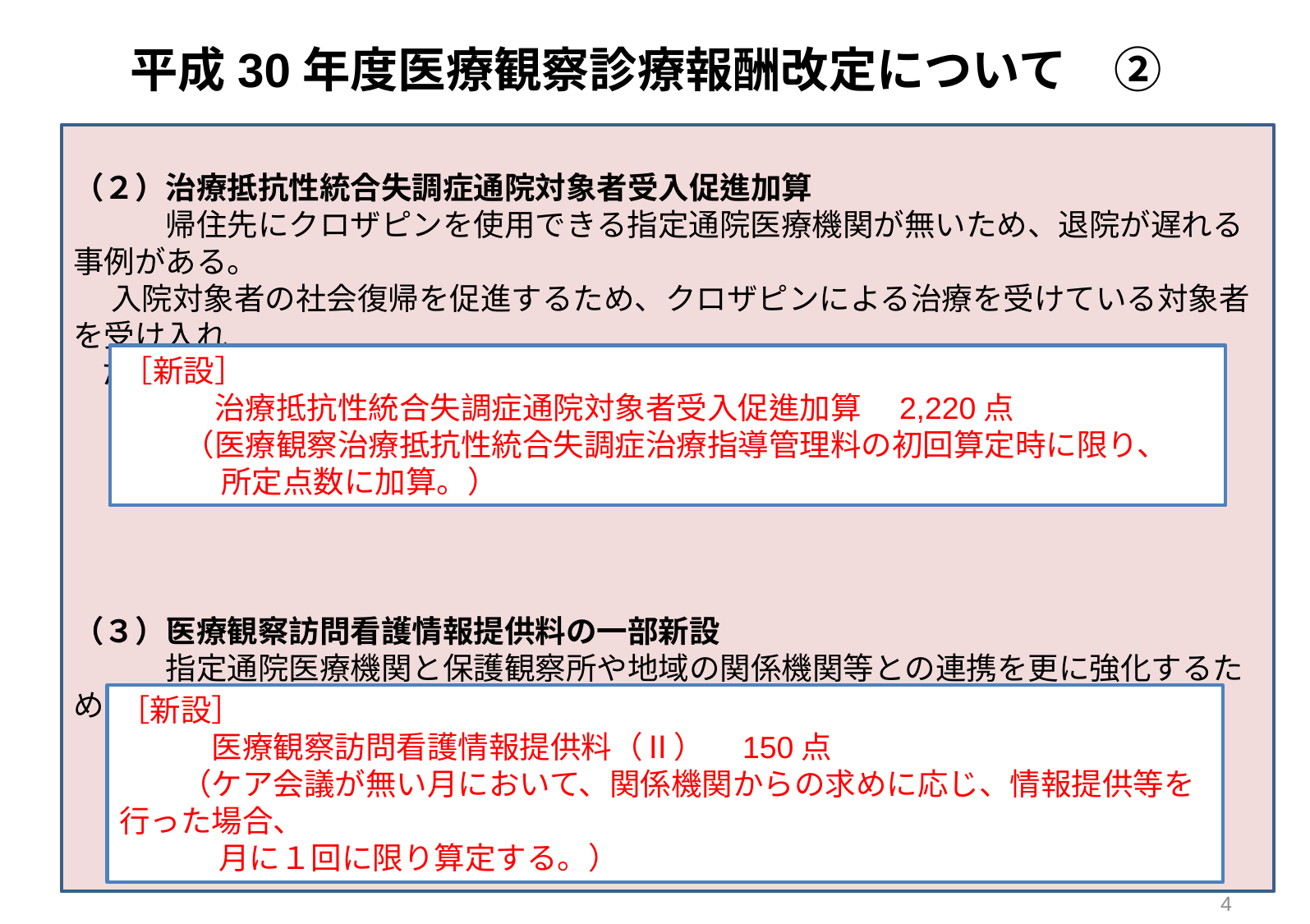

# 平成30年度医療観察診療報酬改定について　②

（２）治療抵抗性統合失調症通院対象者受入促進加算
　　　帰住先にクロザピンを使用できる指定通院医療機関が無いため、退院が遅れる事例がある。
　 入院対象者の社会復帰を促進するため、クロザピンによる治療を受けている対象者を受け入れ
   た場合に算定できる加算を新設する。

（３）医療観察訪問看護情報提供料の一部新設
　　　指定通院医療機関と保護観察所や地域の関係機関等との連携を更に強化するため、ケア
　 会議が無い月においても算定できる点数を新設する。

［新設］
　　　治療抵抗性統合失調症通院対象者受入促進加算　2,220点
　　（医療観察治療抵抗性統合失調症治療指導管理料の初回算定時に限り、
　　　 所定点数に加算。）
［新設］
　　　医療観察訪問看護情報提供料（Ⅱ）　150点
　　（ケア会議が無い月において、関係機関からの求めに応じ、情報提供等を行った場合、
　　　 月に１回に限り算定する。）
4